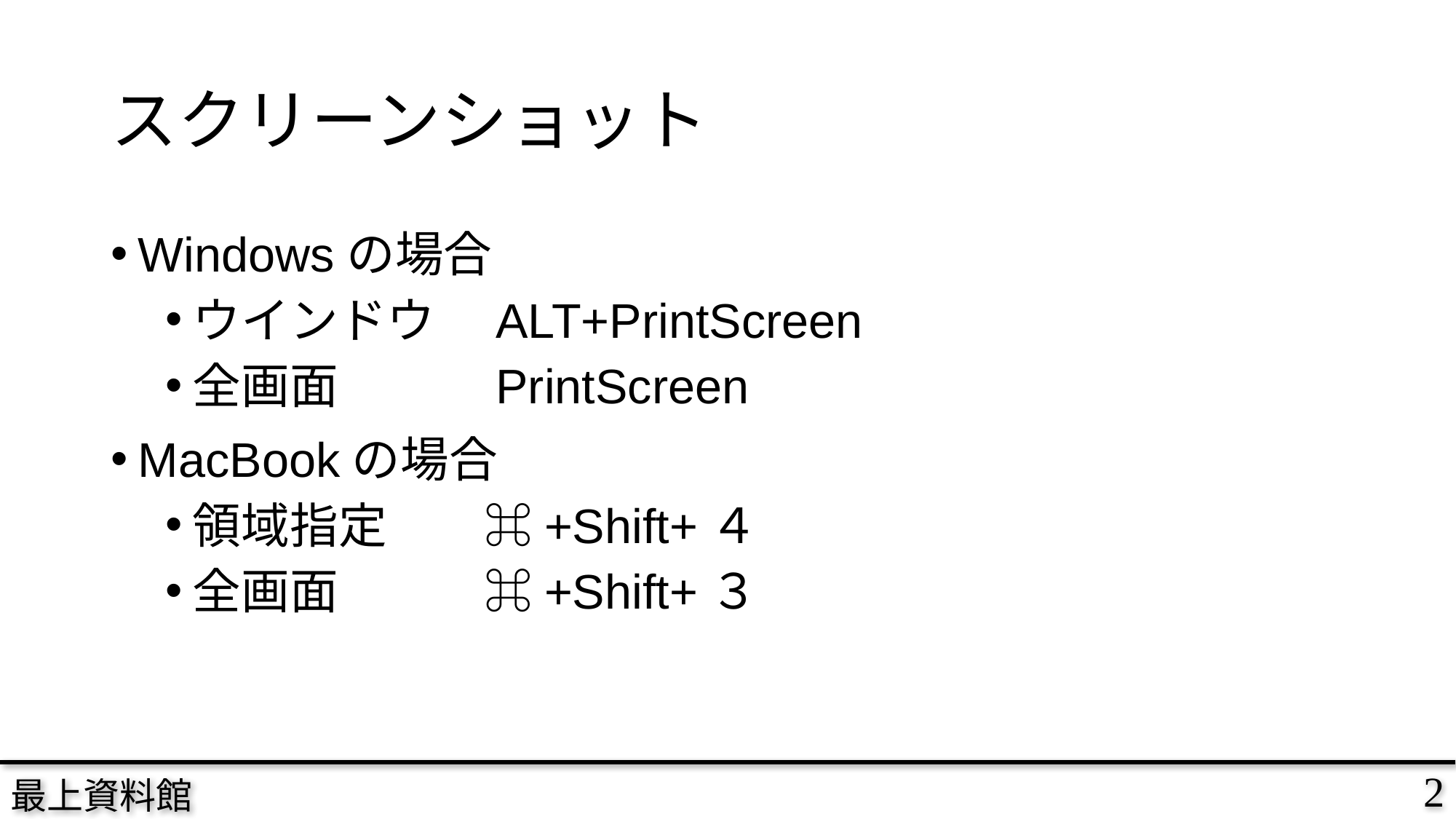

# スクリーンショット
Windowsの場合
ウインドウ　ALT+PrintScreen
全画面　　　PrintScreen
MacBookの場合
領域指定　　⌘+Shift+４
全画面　　　⌘+Shift+３